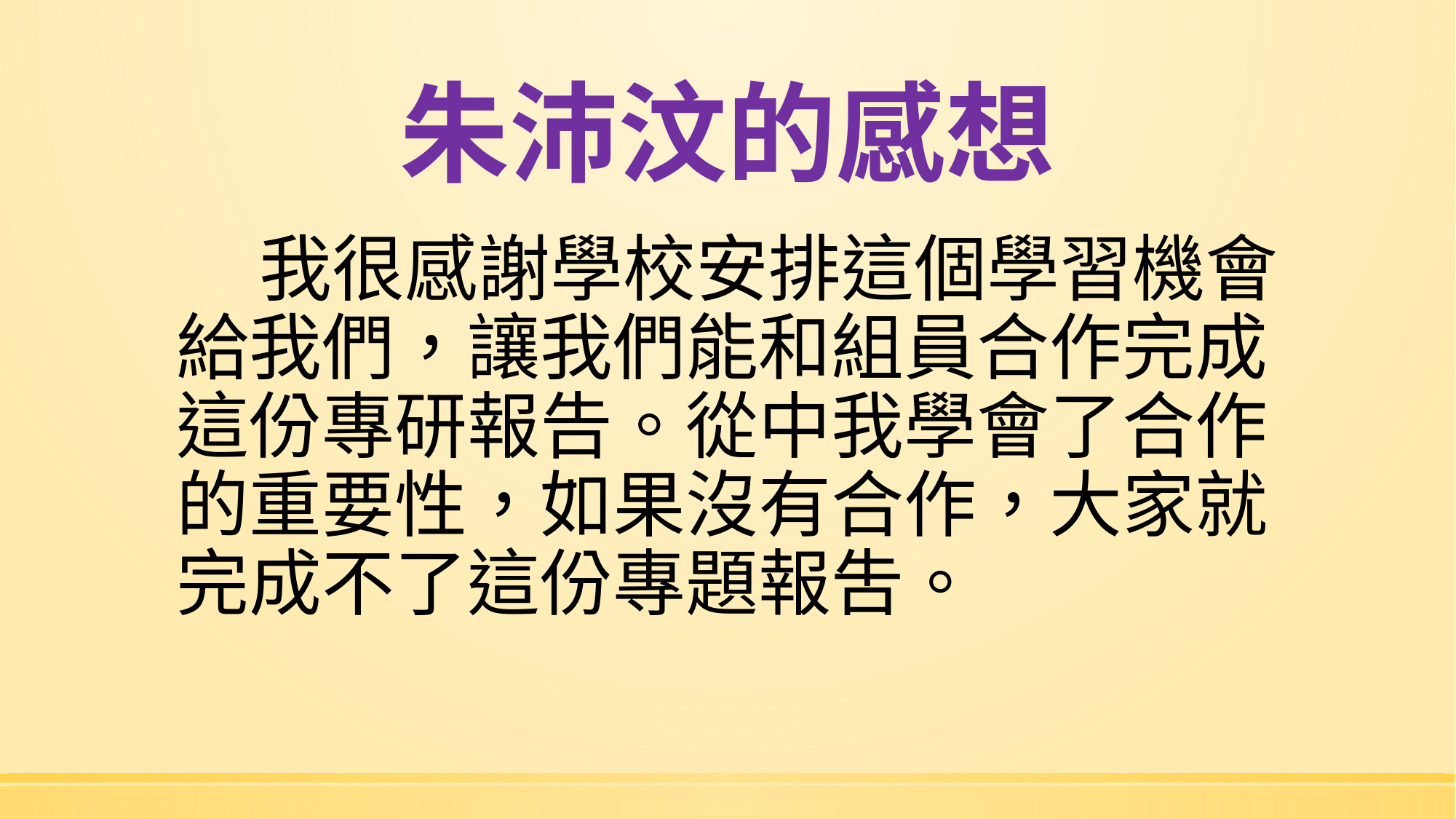

# 朱沛汶的感想
    我很感謝學校安排這個學習機會給我們，讓我們能和組員合作完成這份專研報告。從中我學會了合作的重要性，如果沒有合作，大家就完成不了這份專題報吿。